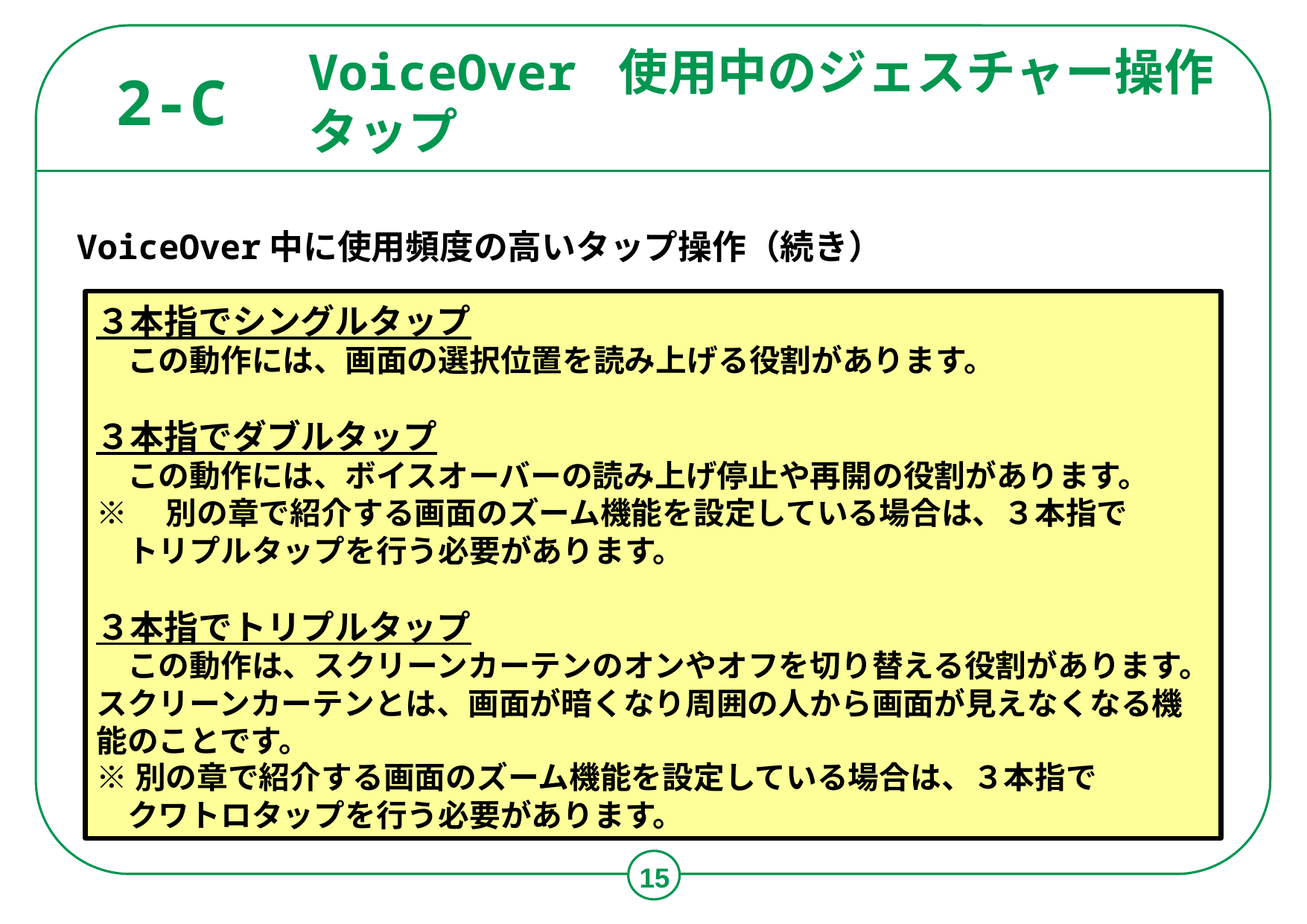

VoiceOver 使用中のジェスチャー操作
タップ
2-C
VoiceOver中に使用頻度の高いタップ操作（続き）
３本指でシングルタップ
　この動作には、画面の選択位置を読み上げる役割があります。​

３本指でダブルタップ
　この動作には、ボイスオーバーの読み上げ停止や再開の役割があります。
※　別の章で紹介する画面のズーム機能を設定している場合は、３本指で
　トリプルタップを行う必要があります。​

３本指でトリプルタップ
　この動作は、スクリーンカーテンのオンやオフを切り替える役割があります。スクリーンカーテンとは、画面が暗くなり周囲の人から画面が見えなくなる機能のことです。
※別の章で紹介する画面のズーム機能を設定している場合は、３本指で
　クワトロタップを行う必要があります。